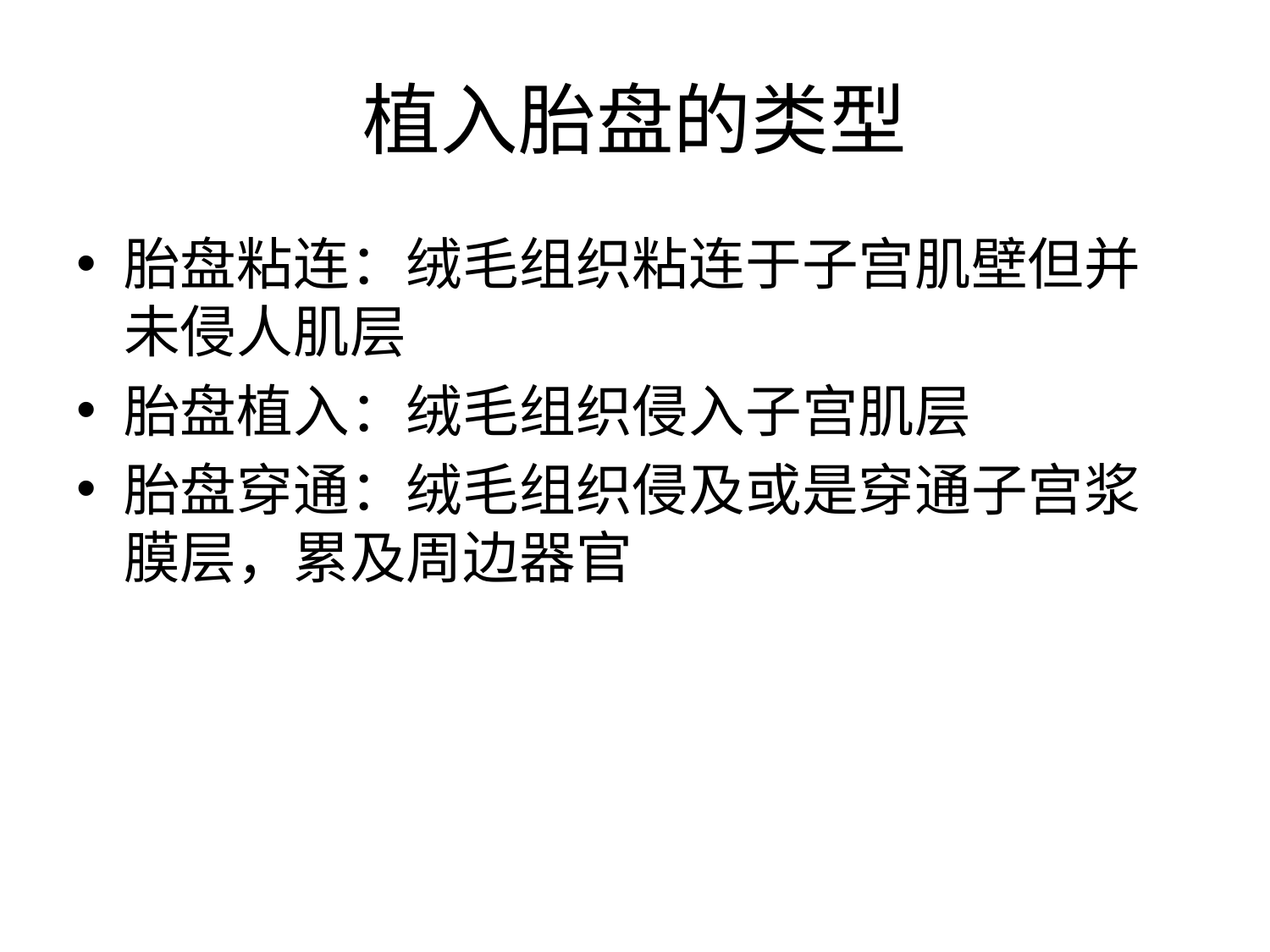

# 植入胎盘的类型
胎盘粘连：绒毛组织粘连于子宫肌壁但并未侵人肌层
胎盘植入：绒毛组织侵入子宫肌层
胎盘穿通：绒毛组织侵及或是穿通子宫浆膜层，累及周边器官